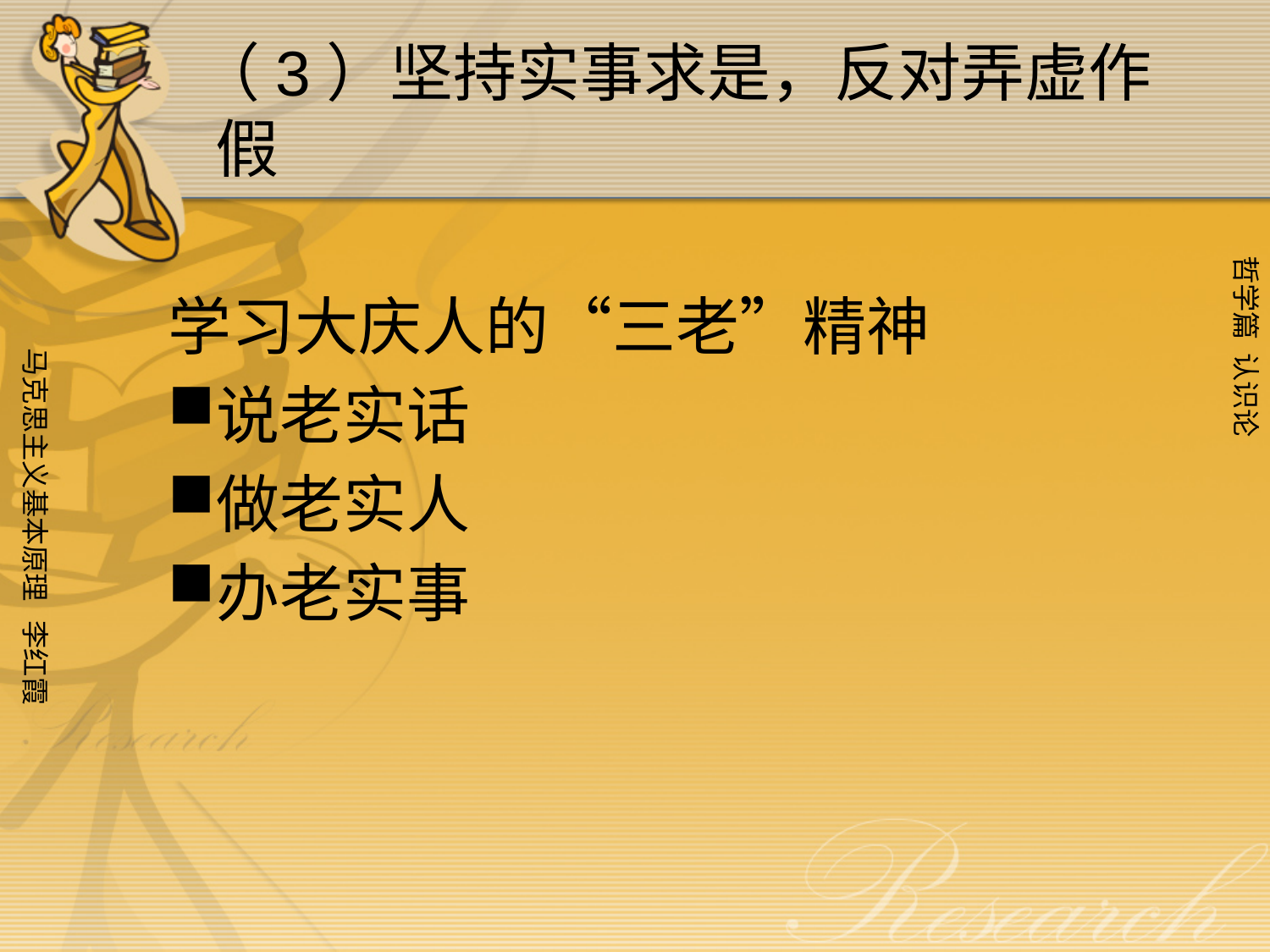

（3）坚持实事求是，反对弄虚作假

学习大庆人的“三老”精神
说老实话
做老实人
办老实事